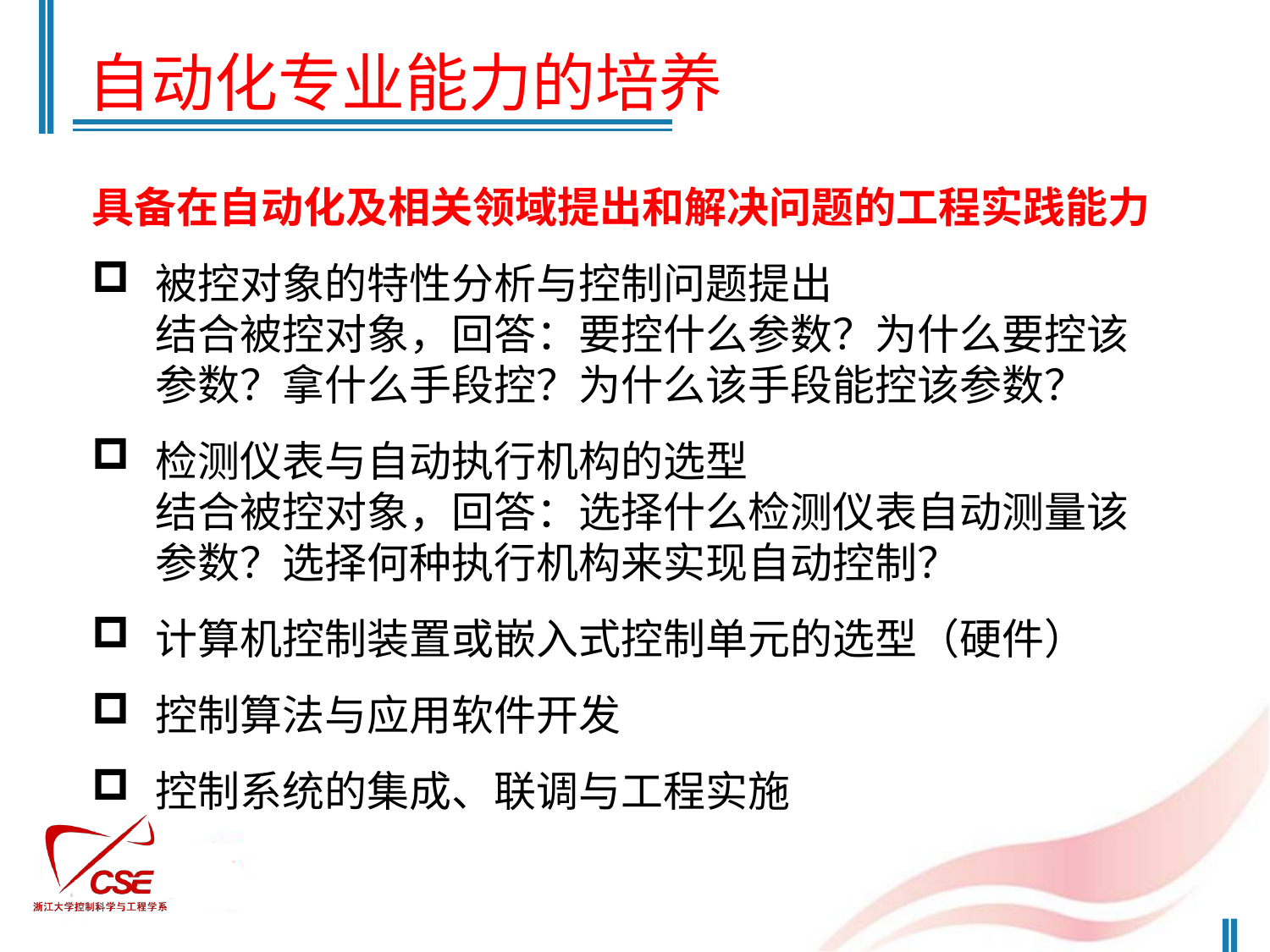

自动化专业能力的培养
具备在自动化及相关领域提出和解决问题的工程实践能力
被控对象的特性分析与控制问题提出
	结合被控对象，回答：要控什么参数？为什么要控该参数？拿什么手段控？为什么该手段能控该参数？
检测仪表与自动执行机构的选型
	结合被控对象，回答：选择什么检测仪表自动测量该参数？选择何种执行机构来实现自动控制？
计算机控制装置或嵌入式控制单元的选型（硬件）
控制算法与应用软件开发
控制系统的集成、联调与工程实施